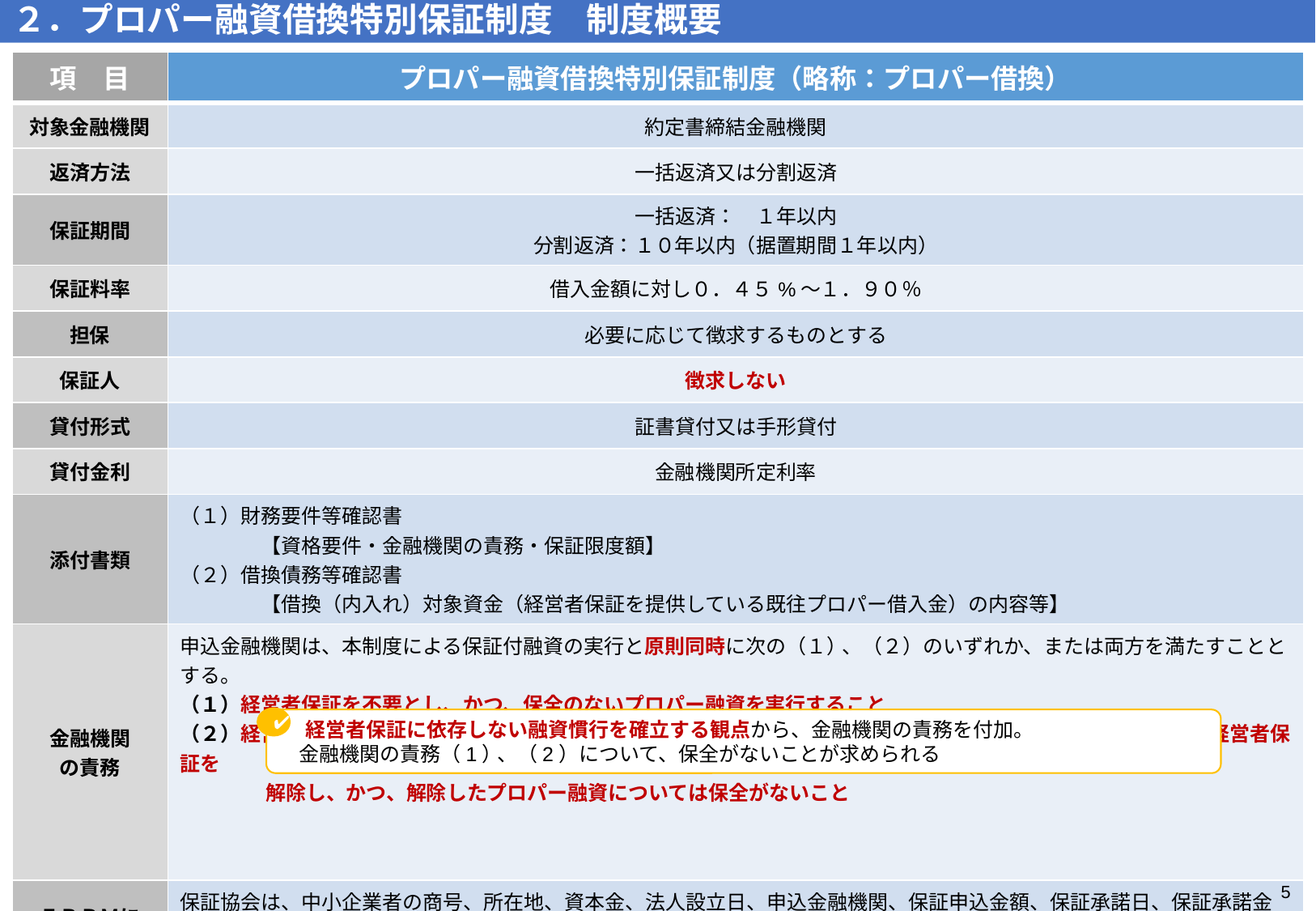

# ２．プロパー融資借換特別保証制度　制度概要
| 項　目 | プロパー融資借換特別保証制度（略称：プロパー借換） |
| --- | --- |
| 対象金融機関 | 約定書締結金融機関 |
| 返済方法 | 一括返済又は分割返済 |
| 保証期間 | 一括返済：　１年以内 分割返済：１０年以内（据置期間１年以内） |
| 保証料率 | 借入金額に対し０．４５%～１．９０％ |
| 担保 | 必要に応じて徴求するものとする |
| 保証人 | 徴求しない |
| 貸付形式 | 証書貸付又は手形貸付 |
| 貸付金利 | 金融機関所定利率 |
| 添付書類 | （１）財務要件等確認書 　　　　【資格要件・金融機関の責務・保証限度額】 （２）借換債務等確認書 　　　　【借換（内入れ）対象資金（経営者保証を提供している既往プロパー借入金）の内容等】 |
| 金融機関 の責務 | 申込金融機関は、本制度による保証付融資の実行と原則同時に次の（１）、（２）のいずれか、または両方を満たすこととする。 （１）経営者保証を不要とし、かつ、保全のないプロパー融資を実行すること （２）経営者保証を提供している既往のプロパー融資（本制度による返済部分を除く。）の全部又は一部について経営者保証を 　　　　 解除し、かつ、解除したプロパー融資については保全がないこと |
| ＥＢＰＭに 伴う情報提供 | 保証協会は、中小企業者の商号、所在地、資本金、法人設立日、申込金融機関、保証申込金額、保証承諾日、保証承諾金額及び プロパー融資残高を電子媒体データで経済産業省に送付しなければならない。 |
| 取扱期間 | 令和６年３月１５日から令和９年３月３１日 |
✔
　 経営者保証に依存しない融資慣行を確立する観点から、金融機関の責務を付加。
   金融機関の責務（1）、（2）について、保全がないことが求められる
5